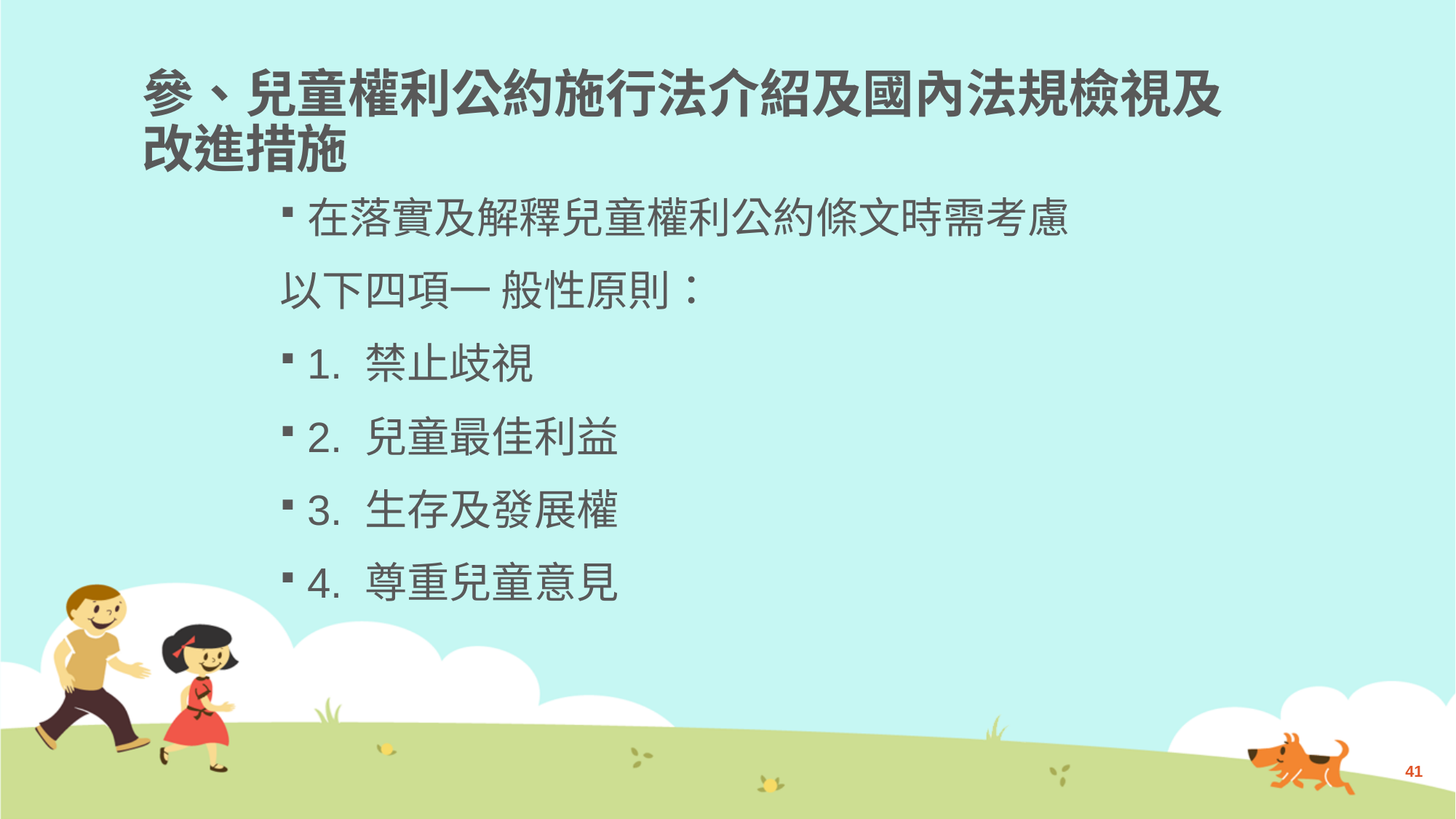

# 參、兒童權利公約施行法介紹及國內法規檢視及改進措施
在落實及解釋兒童權利公約條文時需考慮
以下四項一 般性原則：
1. 禁止歧視
2. 兒童最佳利益
3. 生存及發展權
4. 尊重兒童意見
41